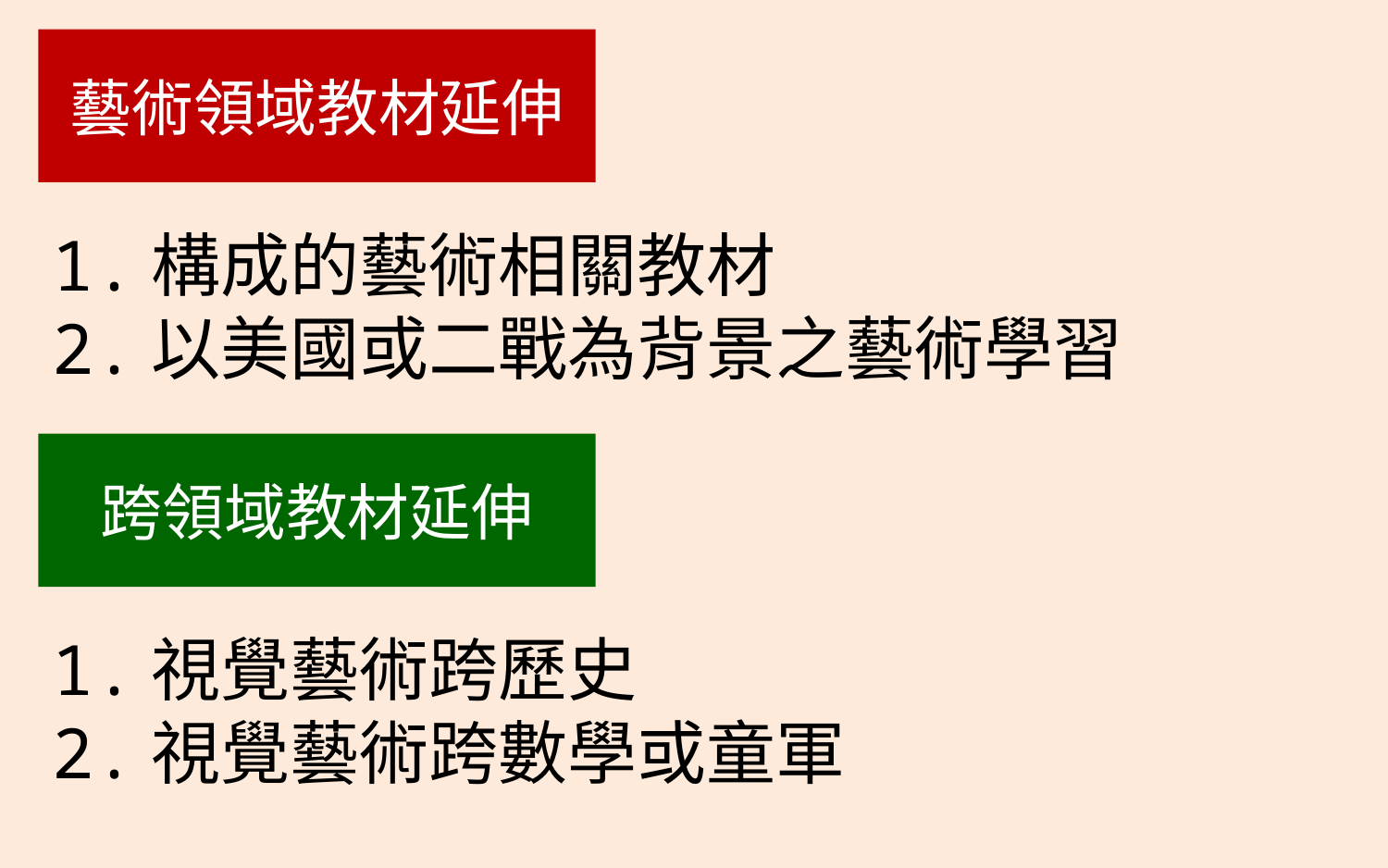

藝術領域教材延伸
1.構成的藝術相關教材
2.以美國或二戰為背景之藝術學習
跨領域教材延伸
1.視覺藝術跨歷史
2.視覺藝術跨數學或童軍